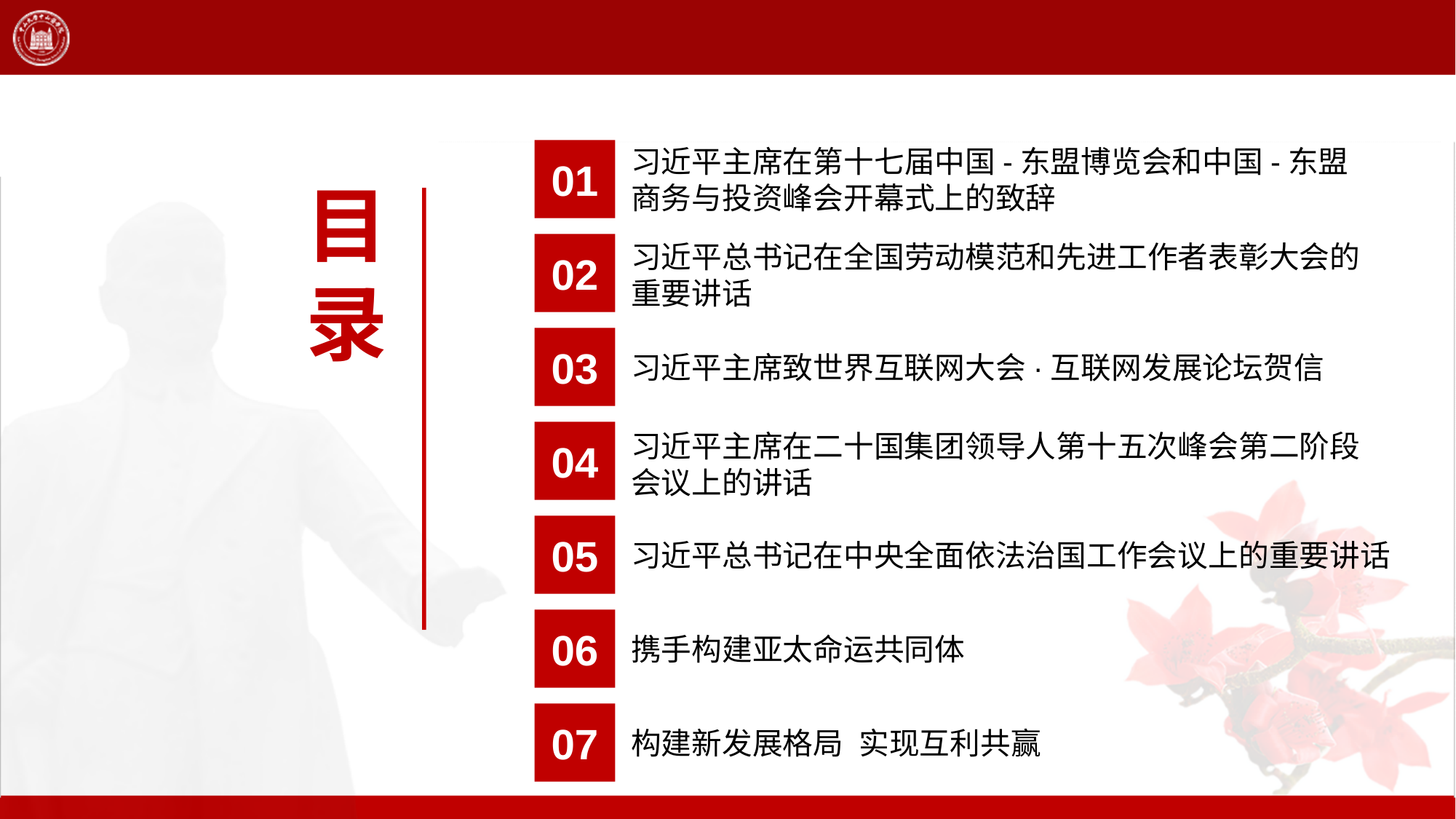

习近平主席在第十七届中国-东盟博览会和中国-东盟商务与投资峰会开幕式上的致辞
01
目录

习近平总书记在全国劳动模范和先进工作者表彰大会的重要讲话
02
03
习近平主席致世界互联网大会·互联网发展论坛贺信
04
习近平主席在二十国集团领导人第十五次峰会第二阶段会议上的讲话
05
习近平总书记在中央全面依法治国工作会议上的重要讲话
06
携手构建亚太命运共同体
07
构建新发展格局 实现互利共赢